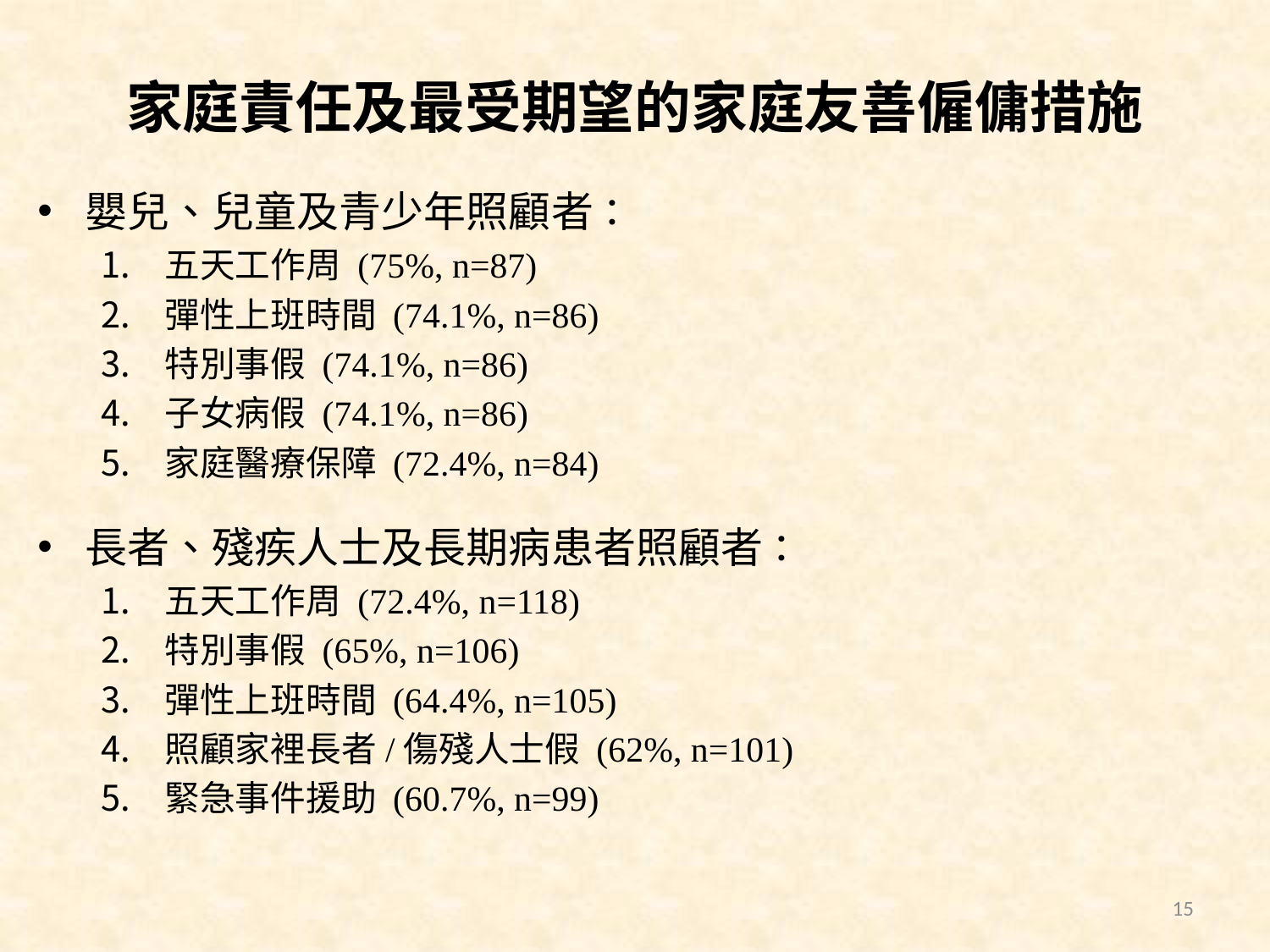

# 家庭責任及最受期望的家庭友善僱傭措施
嬰兒、兒童及青少年照顧者：
五天工作周 (75%, n=87)
彈性上班時間 (74.1%, n=86)
特別事假 (74.1%, n=86)
子女病假 (74.1%, n=86)
家庭醫療保障 (72.4%, n=84)

長者、殘疾人士及長期病患者照顧者：
五天工作周 (72.4%, n=118)
特別事假 (65%, n=106)
彈性上班時間 (64.4%, n=105)
照顧家裡長者/傷殘人士假 (62%, n=101)
緊急事件援助 (60.7%, n=99)
15